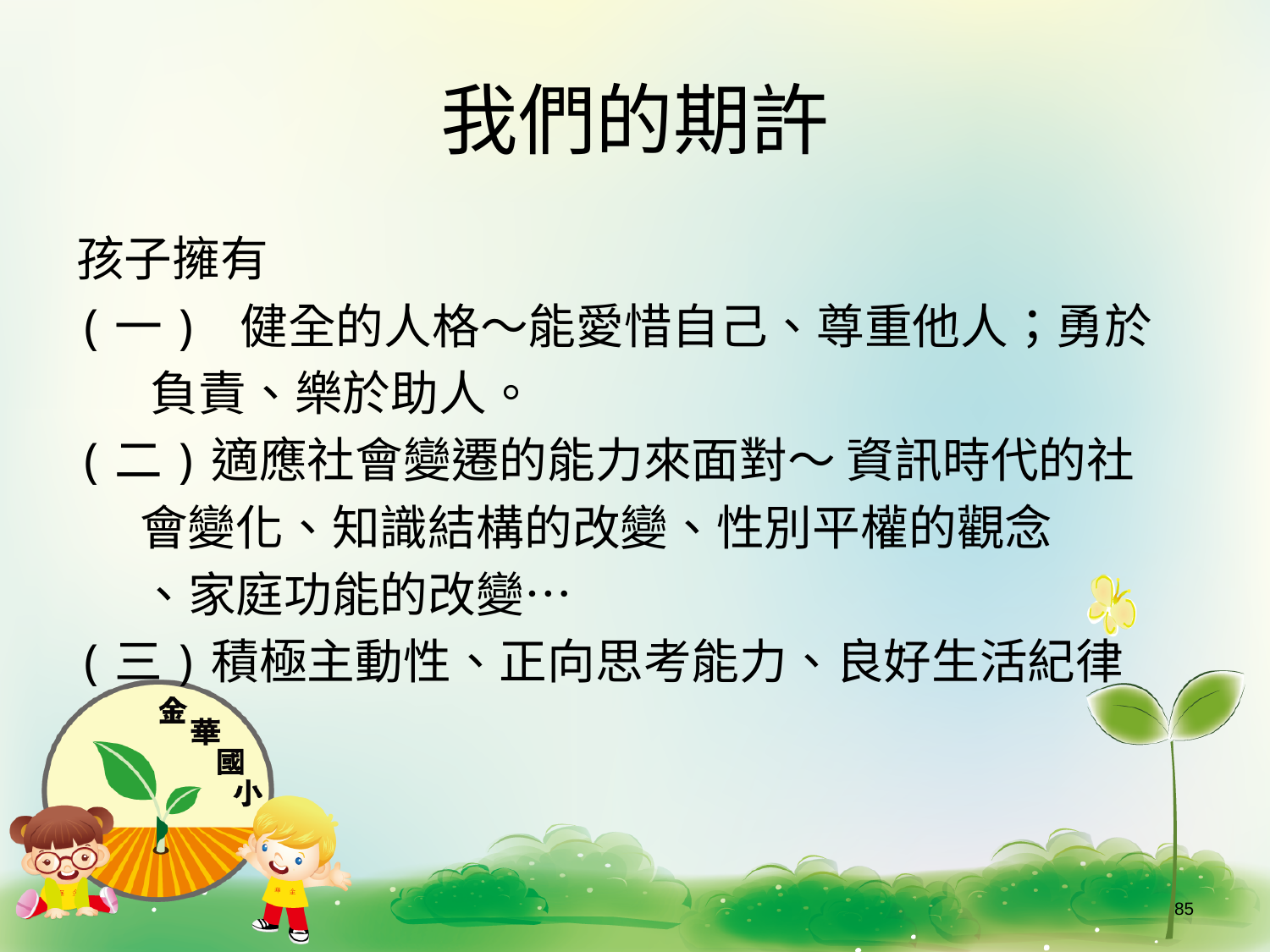

# 我們的期許
孩子擁有
(一) 健全的人格〜能愛惜自己、尊重他人；勇於
      負責、樂於助人。
(二)適應社會變遷的能力來面對〜 資訊時代的社
     會變化、知識結構的改變、性別平權的觀念
     、家庭功能的改變…
(三)積極主動性、正向思考能力、良好生活紀律

85